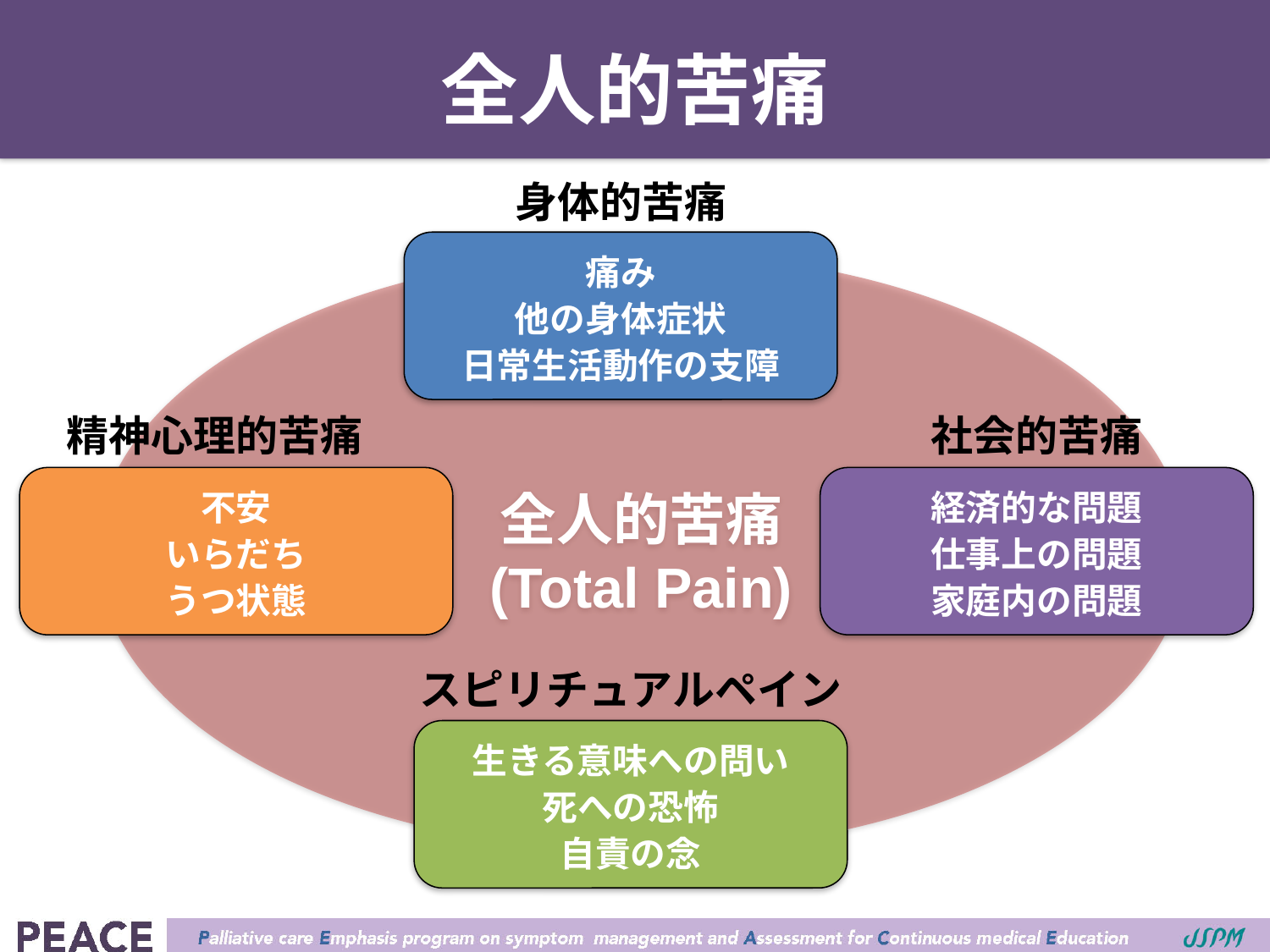

# 全人的苦痛
身体的苦痛
痛み
他の身体症状
日常生活動作の支障
全人的苦痛
(Total Pain)
社会的苦痛
経済的な問題
仕事上の問題
家庭内の問題
精神心理的苦痛
不安
いらだち
うつ状態
スピリチュアルペイン
生きる意味への問い
死への恐怖
自責の念